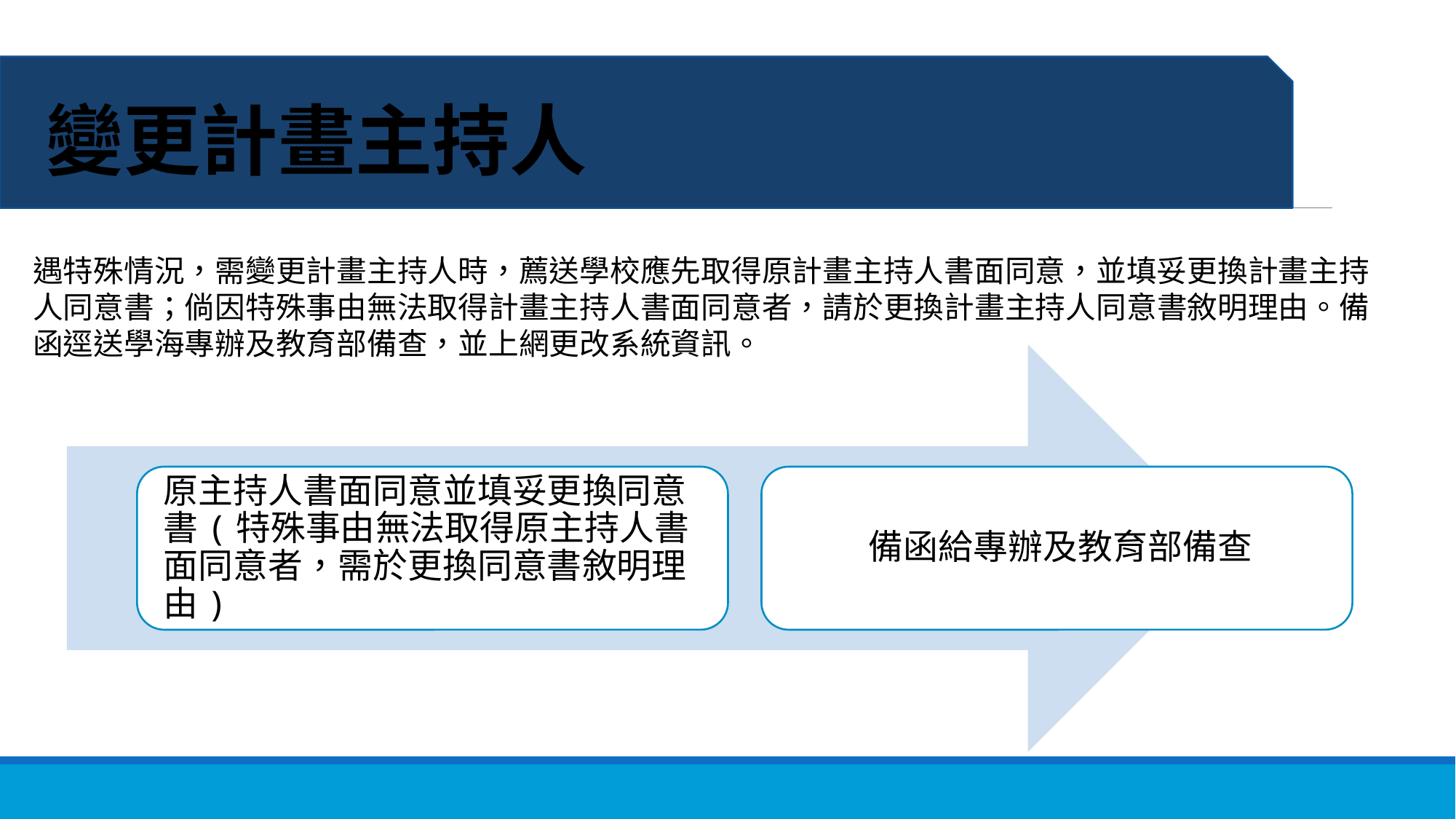

變更計畫主持人

遇特殊情況，需變更計畫主持人時，薦送學校應先取得原計畫主持人書面同意，並填妥更換計畫主持人同意書；倘因特殊事由無法取得計畫主持人書面同意者，請於更換計畫主持人同意書敘明理由。備函逕送學海專辦及教育部備查，並上網更改系統資訊。

原主持人書面同意並填妥更換同意書(特殊事由無法取得原主持人書面同意者，需於更換同意書敘明理由)
備函給專辦及教育部備查